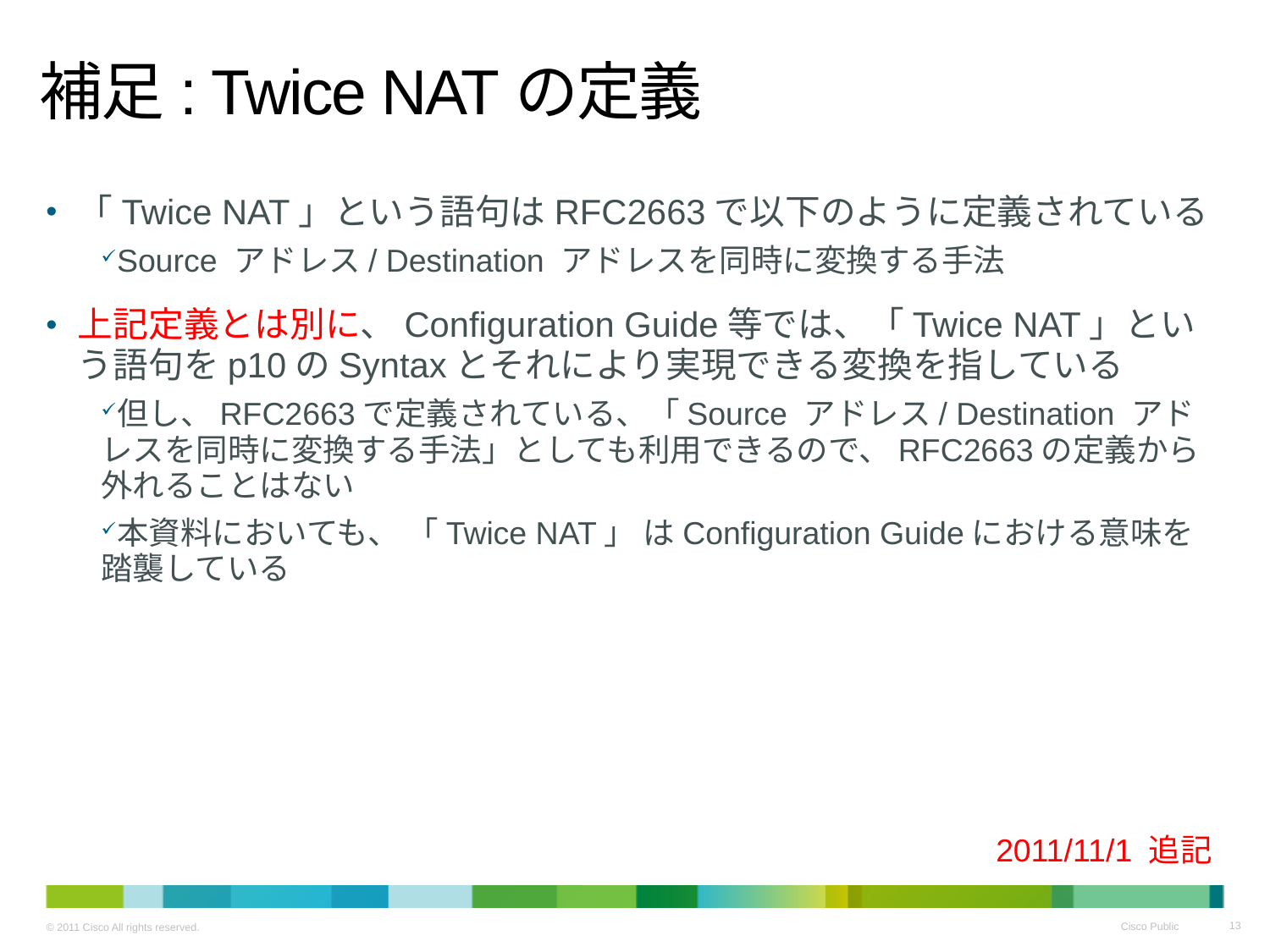

# 補足: Twice NATの定義
「Twice NAT」という語句はRFC2663で以下のように定義されている
Source アドレス/ Destination アドレスを同時に変換する手法
上記定義とは別に、Configuration Guide等では、「Twice NAT」という語句をp10のSyntaxとそれにより実現できる変換を指している
但し、RFC2663で定義されている、「Source アドレス/ Destination アドレスを同時に変換する手法」としても利用できるので、RFC2663の定義から外れることはない
本資料においても、 「Twice NAT」 はConfiguration Guideにおける意味を踏襲している
2011/11/1 追記